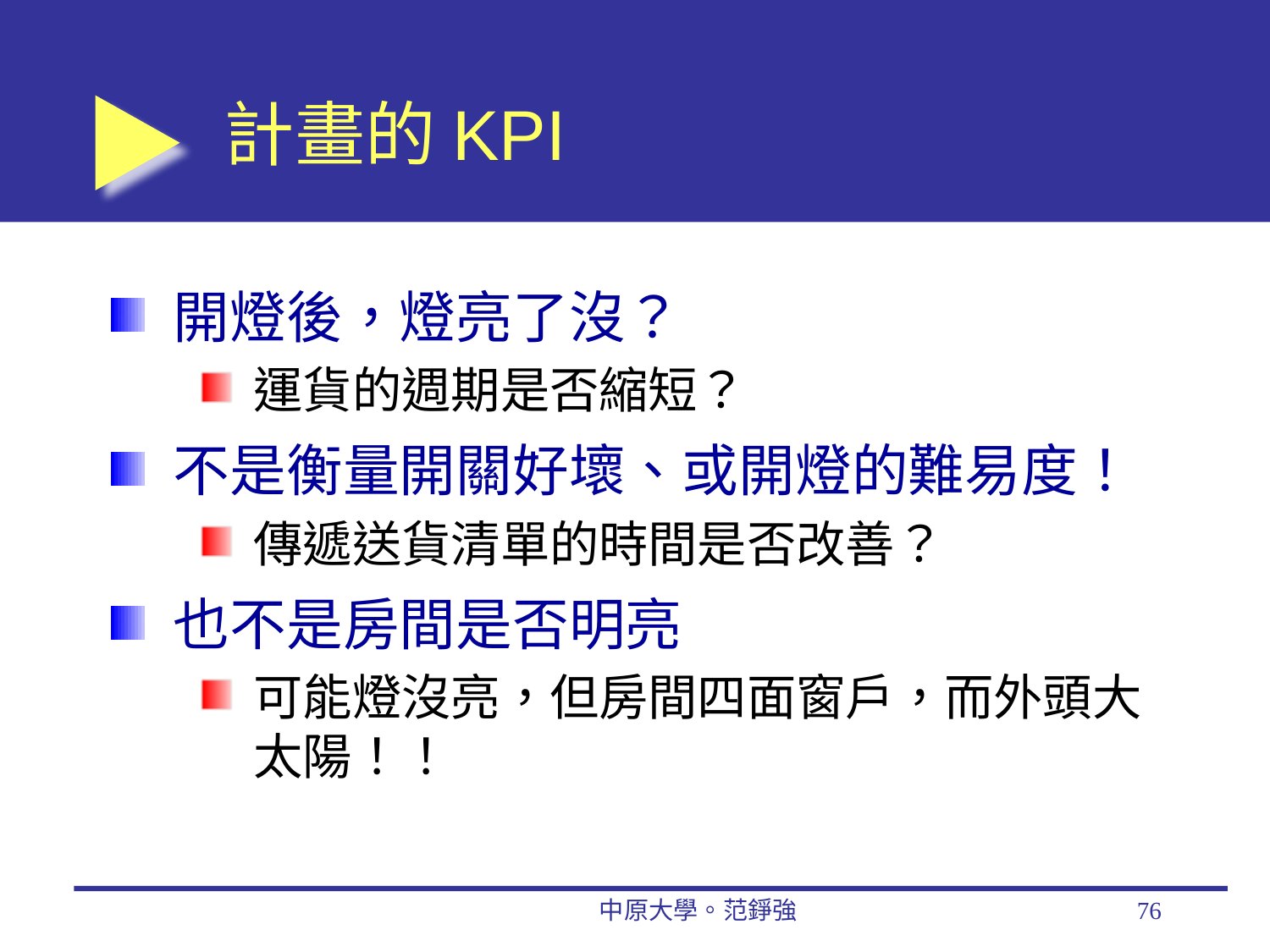

# 計畫的KPI
開燈後，燈亮了沒？
運貨的週期是否縮短？
不是衡量開關好壞、或開燈的難易度！
傳遞送貨清單的時間是否改善？
也不是房間是否明亮
可能燈沒亮，但房間四面窗戶，而外頭大太陽！！
中原大學。范錚強
76